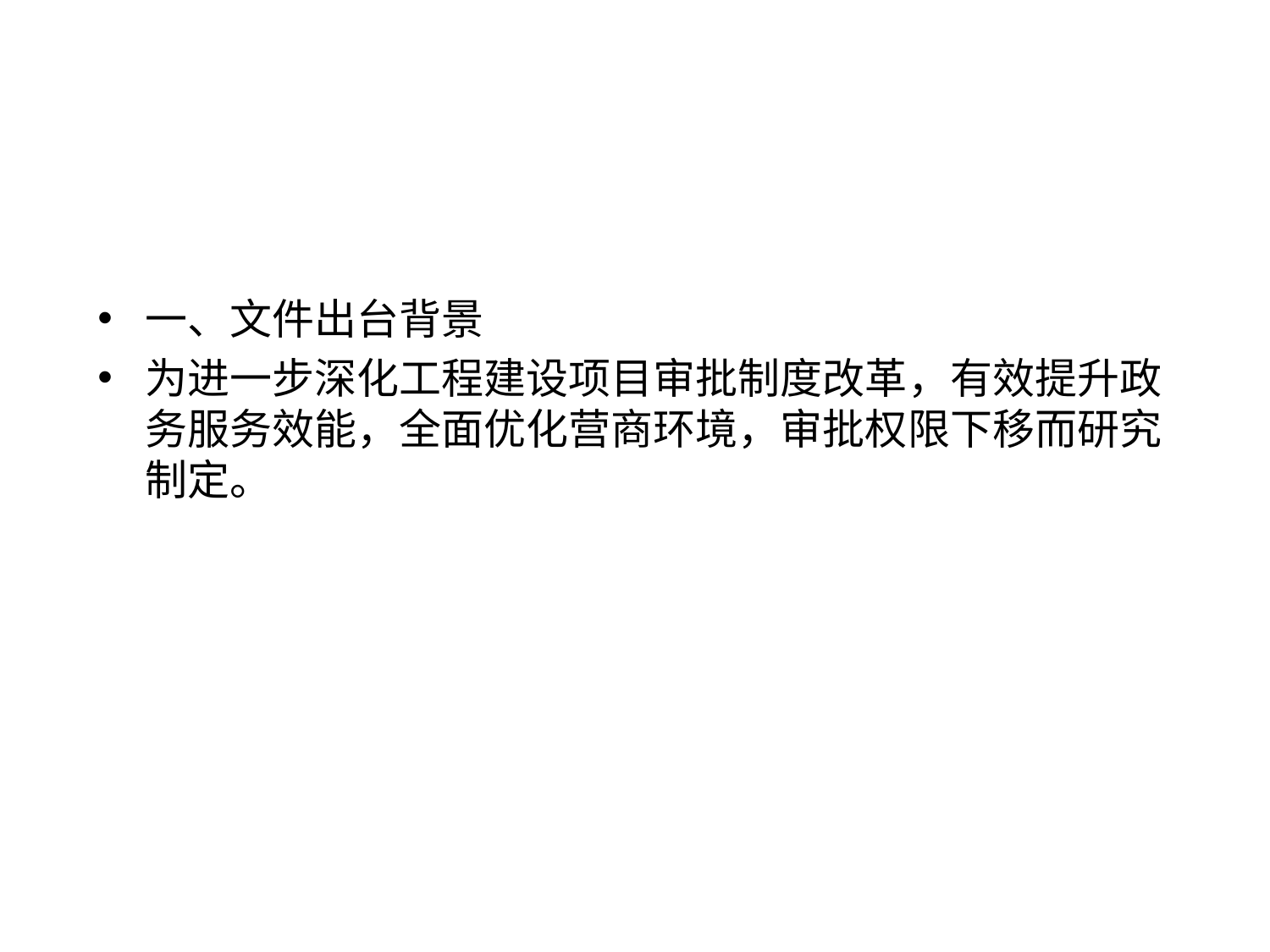

一、文件出台背景
为进一步深化工程建设项目审批制度改革，有效提升政务服务效能，全面优化营商环境，审批权限下移而研究制定。